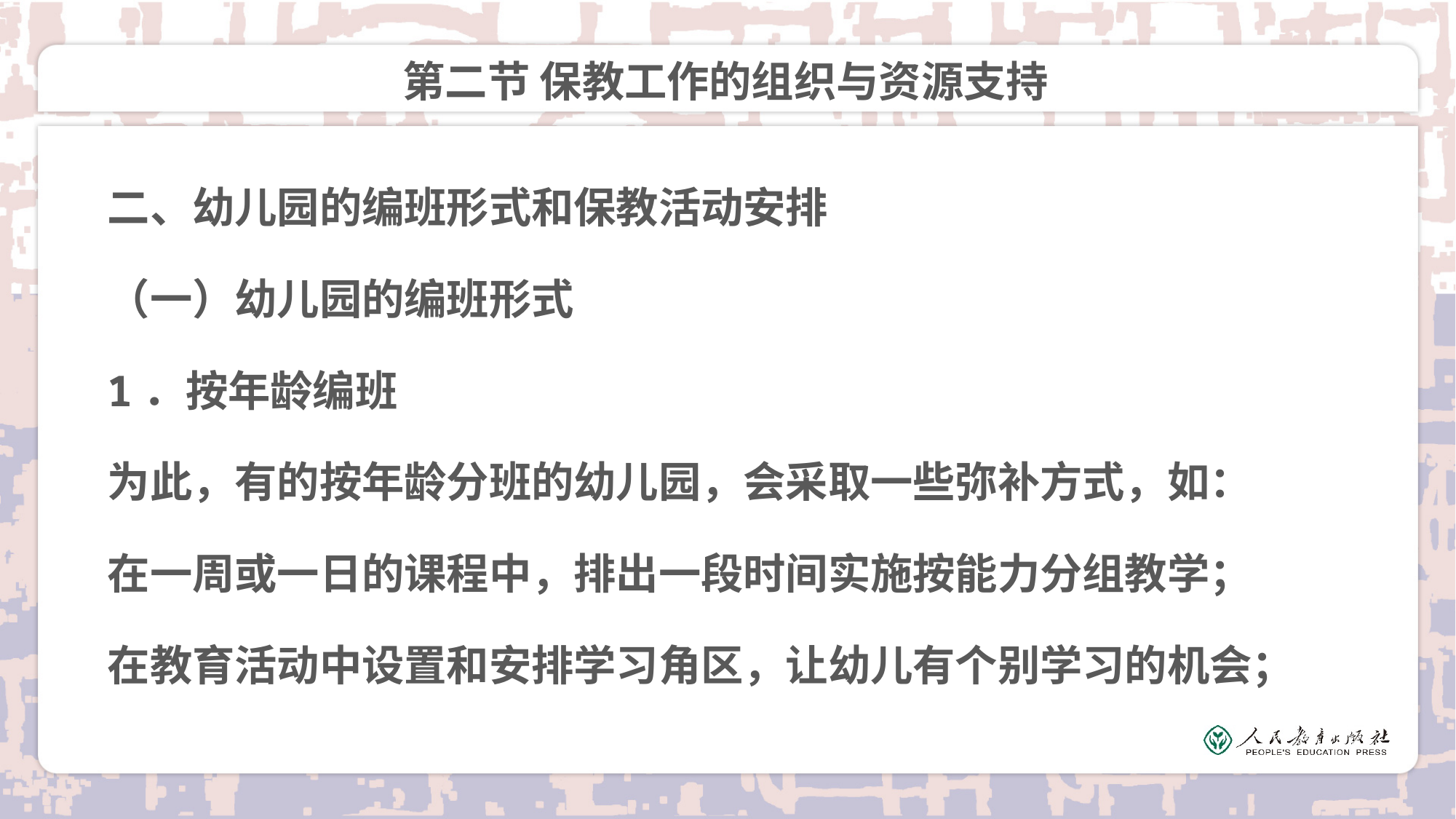

# 第二节 保教工作的组织与资源支持
二、幼儿园的编班形式和保教活动安排
（一）幼儿园的编班形式
1．按年龄编班
为此，有的按年龄分班的幼儿园，会采取一些弥补方式，如：
在一周或一日的课程中，排出一段时间实施按能力分组教学；
在教育活动中设置和安排学习角区，让幼儿有个别学习的机会；